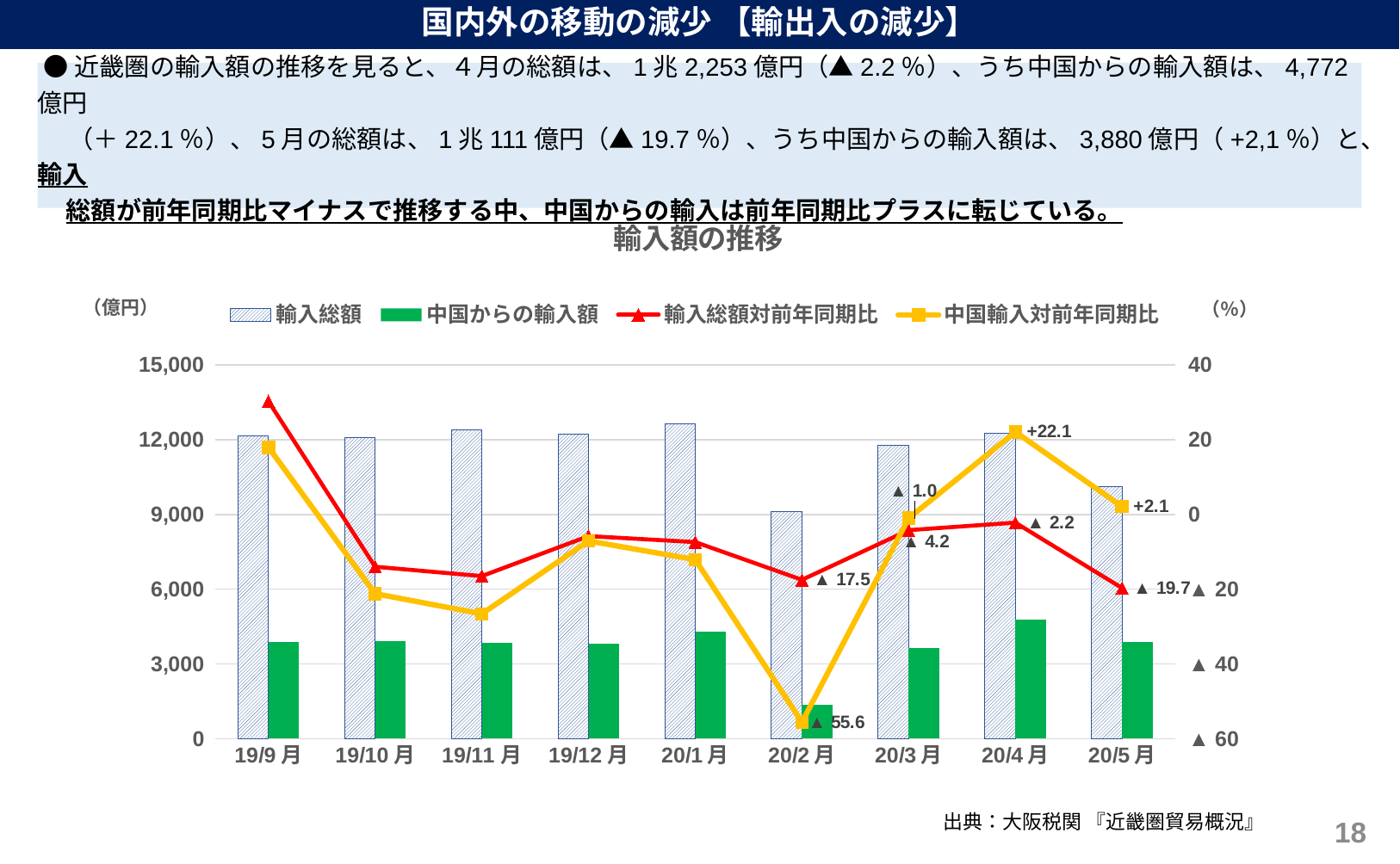

国内外の移動の減少 【輸出入の減少】
 ●近畿圏の輸入額の推移を見ると、４月の総額は、1兆2,253億円（▲2.2％）、うち中国からの輸入額は、4,772億円
　 （＋22.1％）、5月の総額は、1兆111億円（▲19.7％）、うち中国からの輸入額は、3,880億円（+2,1％）と、輸入
    総額が前年同期比マイナスで推移する中、中国からの輸入は前年同期比プラスに転じている。

### Chart: 輸入額の推移

| Category | 輸入総額 | 中国からの輸入額 | 輸入総額対前年同期比 | 中国輸入対前年同期比 |
|---|---|---|---|---|
| 19/9月 | 12148.0 | 3881.0 | 30.3 | 18.0 |
| 19/10月 | 12073.0 | 3915.0 | -14.0 | -21.2 |
| 19/11月 | 12409.0 | 3837.0 | -16.5 | -26.6 |
| 19/12月 | 12209.0 | 3828.0 | -5.8 | -7.1 |
| 20/1月 | 12638.0 | 4282.0 | -7.4 | -12.1 |
| 20/2月 | 9128.0 | 1361.0 | -17.5 | -55.6 |
| 20/3月 | 11763.0 | 3646.0 | -4.2 | -1.0 |
| 20/4月 | 12253.0 | 4772.0 | -2.2 | 22.1 |
| 20/5月 | 10111.0 | 3880.0 | -19.7 | 2.1 |
出典：大阪税関 『近畿圏貿易概況』
18